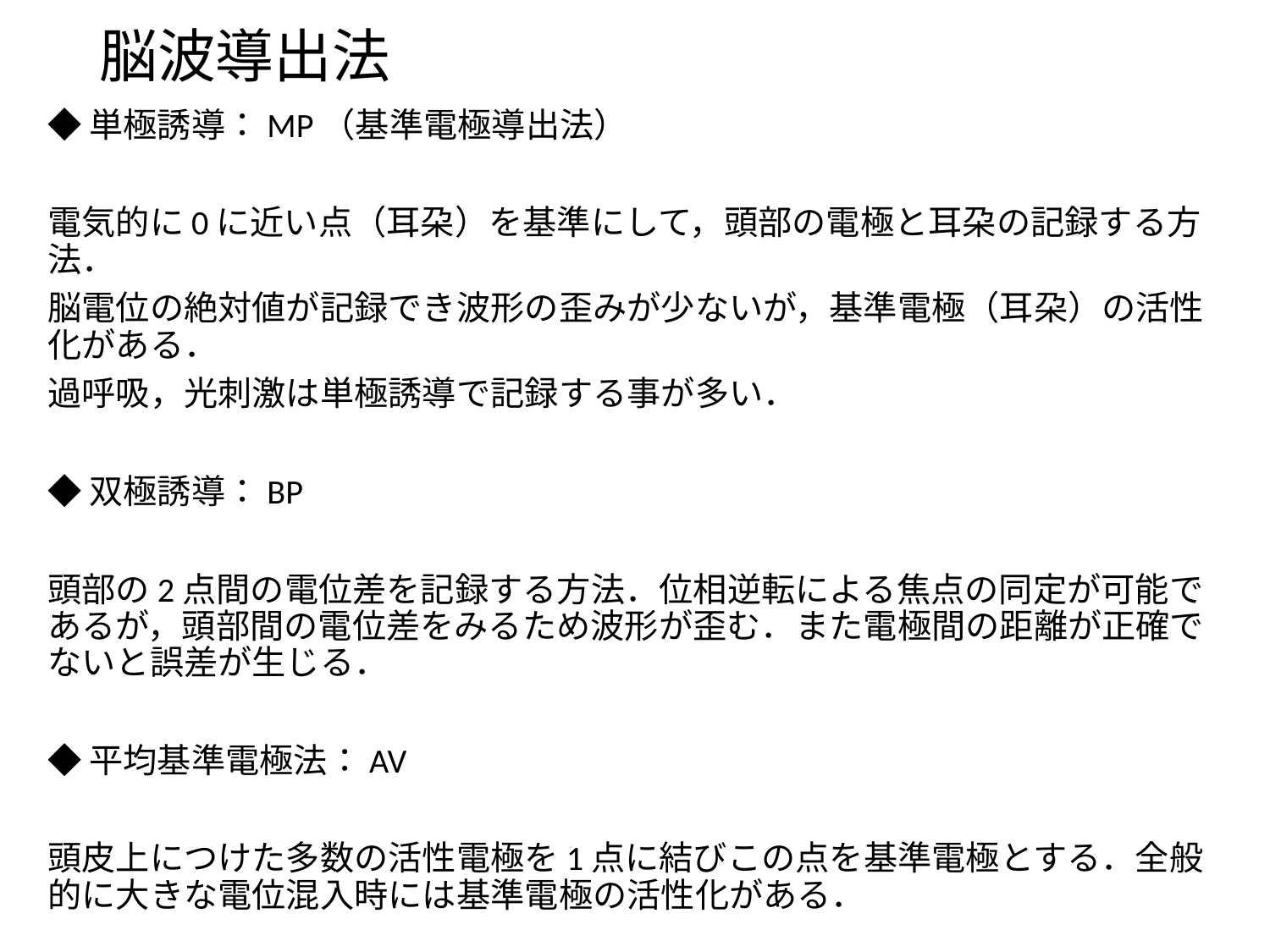

# 脳波導出法
◆単極誘導：MP（基準電極導出法）

電気的に0に近い点（耳朶）を基準にして，頭部の電極と耳朶の記録する方法．
脳電位の絶対値が記録でき波形の歪みが少ないが，基準電極（耳朶）の活性化がある．
過呼吸，光刺激は単極誘導で記録する事が多い．

◆双極誘導：BP

頭部の2点間の電位差を記録する方法．位相逆転による焦点の同定が可能であるが，頭部間の電位差をみるため波形が歪む．また電極間の距離が正確でないと誤差が生じる．

◆平均基準電極法：AV

頭皮上につけた多数の活性電極を1点に結びこの点を基準電極とする．全般的に大きな電位混入時には基準電極の活性化がある．